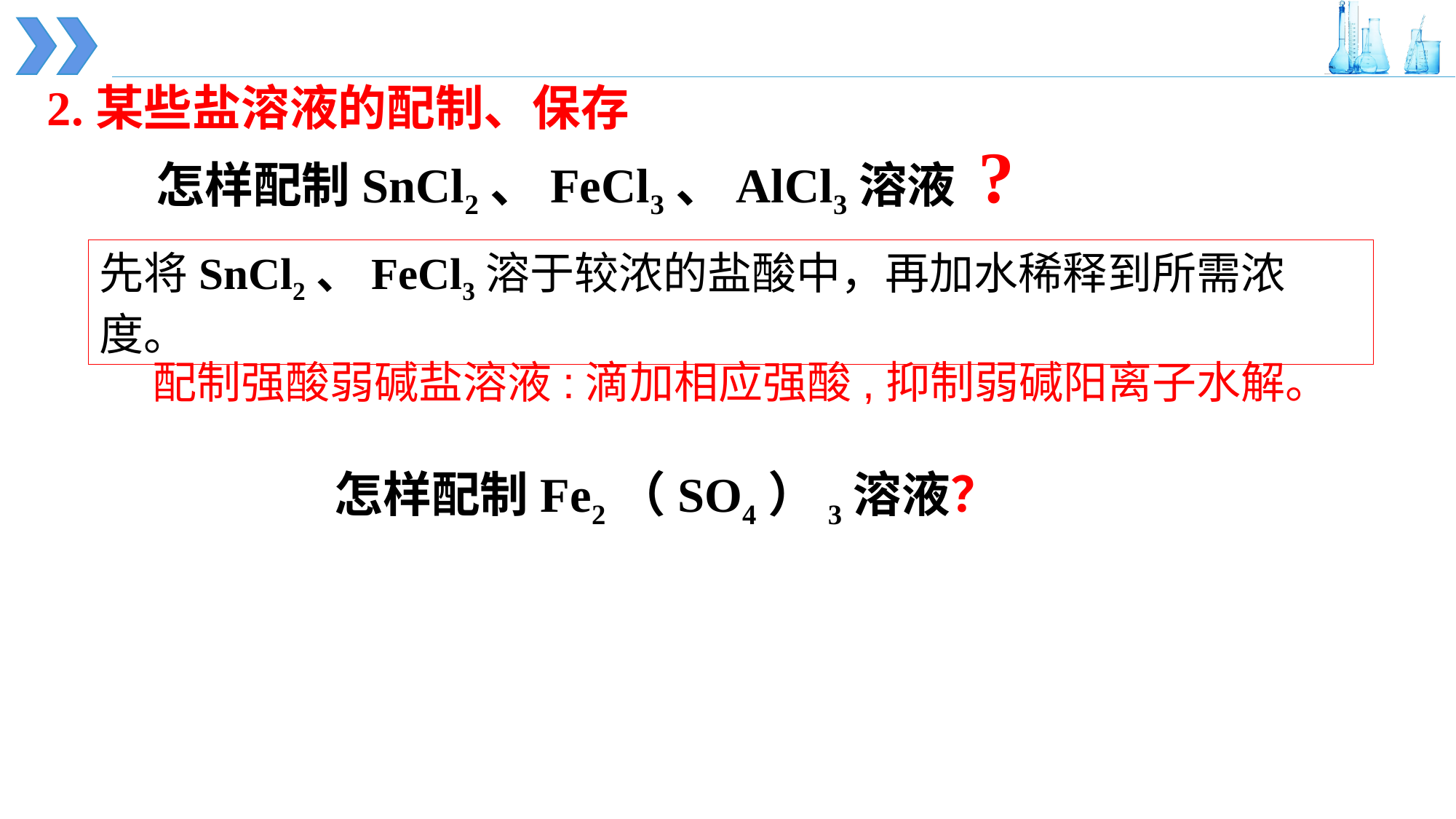

2.某些盐溶液的配制、保存
怎样配制SnCl2、FeCl3、AlCl3溶液 ?
先将SnCl2、FeCl3溶于较浓的盐酸中，再加水稀释到所需浓度。
配制强酸弱碱盐溶液:滴加相应强酸,抑制弱碱阳离子水解。
怎样配制Fe2（SO4）3溶液？